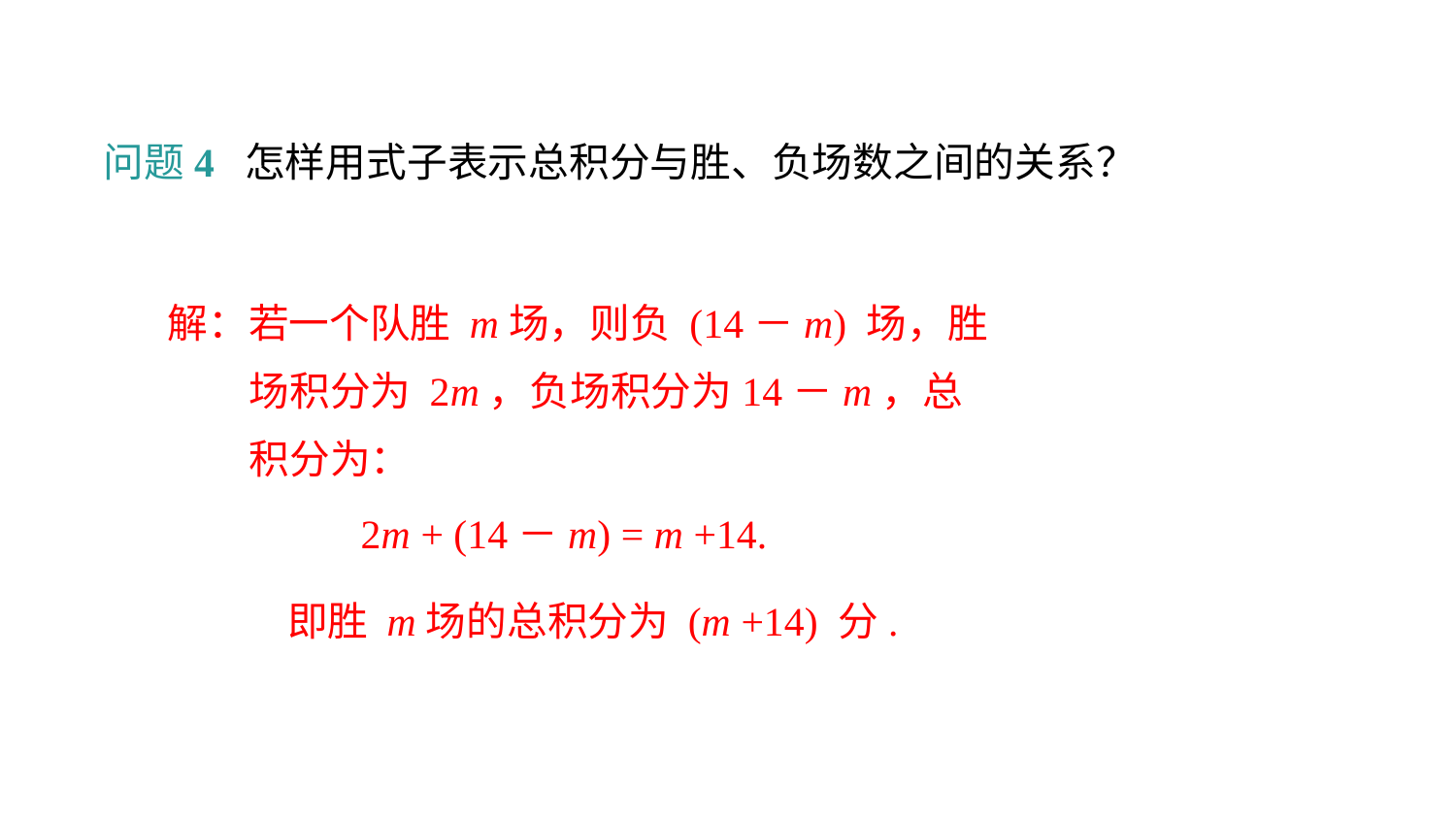

问题4  怎样用式子表示总积分与胜、负场数之间的关系？
解：若一个队胜 m场，则负 (14－m) 场，胜
        场积分为 2m，负场积分为14－m，总
        积分为：
            2m + (14－m) = m +14.
即胜 m场的总积分为 (m +14) 分.